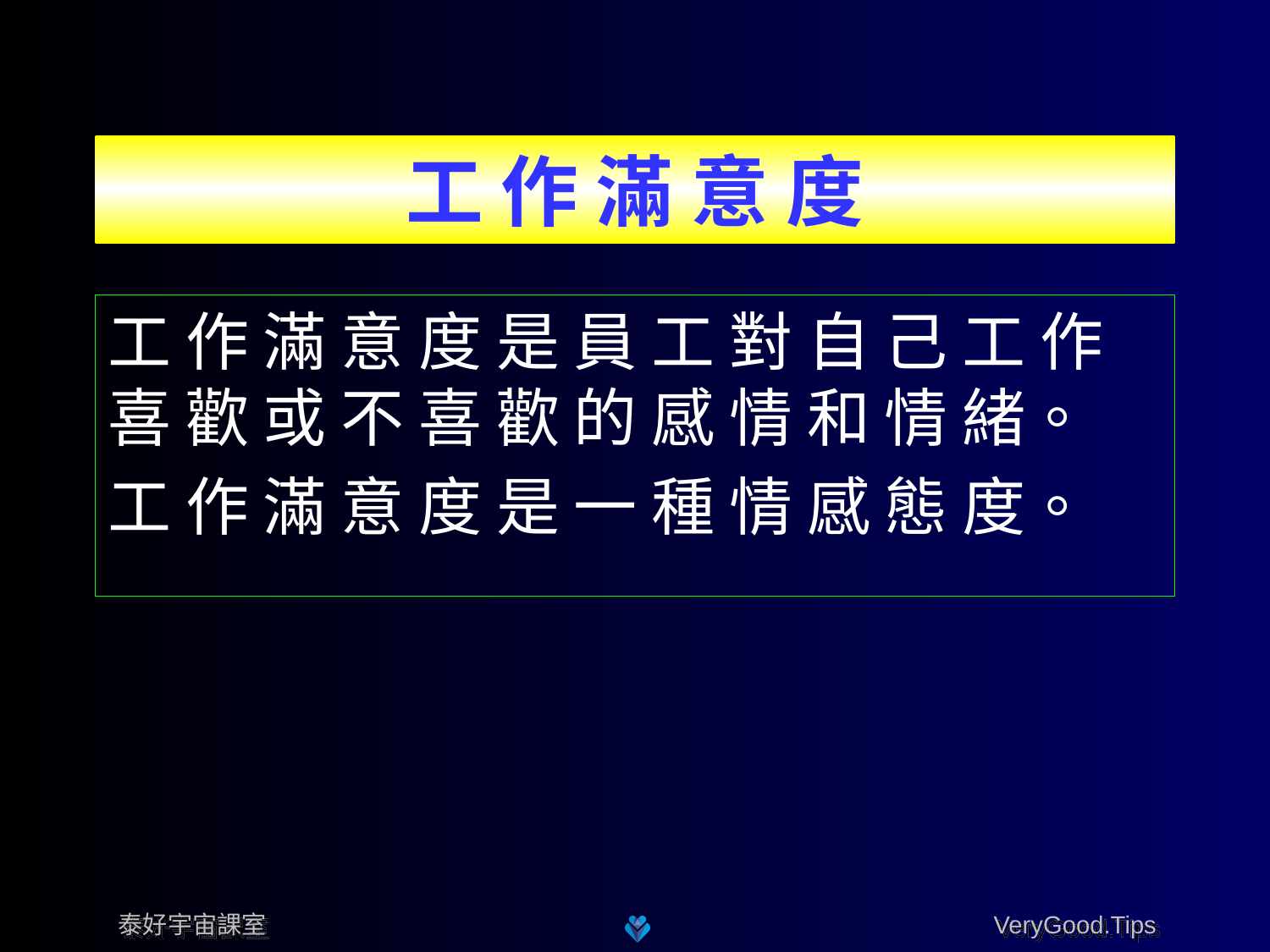

# 工 作 滿 意 度
工 作 滿 意 度 是 員 工 對 自 己 工 作 喜 歡 或 不 喜 歡 的 感 情 和 情 緒。
工 作 滿 意 度 是 一 種 情 感 態 度。